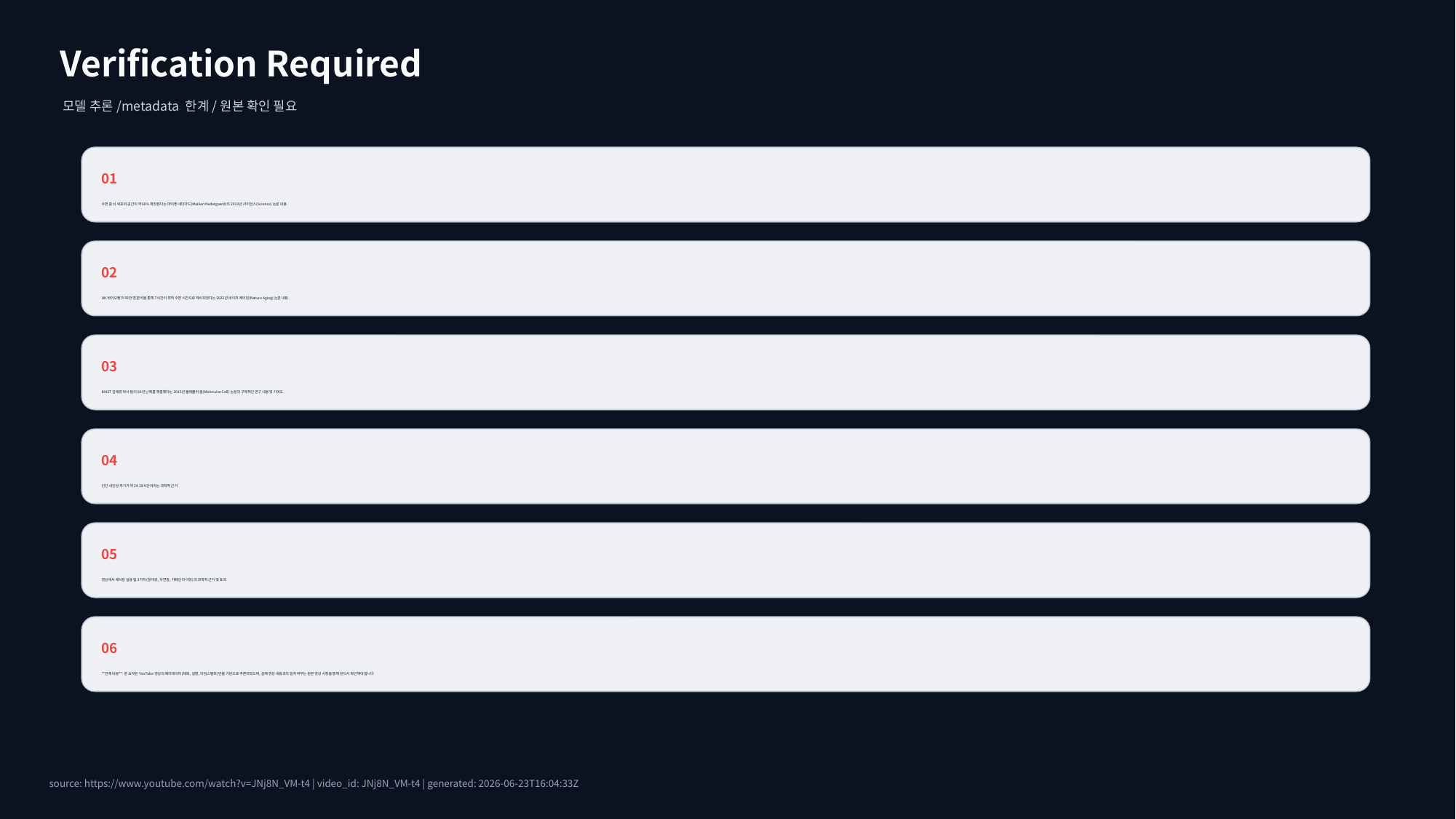

Verification Required
모델 추론/metadata 한계/원본 확인 필요

01
수면 중 뇌 세포외 공간이 약 60% 확장된다는 마이켄 네더가드(Maiken Nedergaard)의 2013년 사이언스(Science) 논문 내용.

02
UK 바이오뱅크 50만 명 분석을 통해 7시간이 최적 수면 시간으로 제시되었다는 2022년 네이처 에이징(Nature Aging) 논문 내용.

03
KAIST 김재경 박사 팀이 60년 난제를 해결했다는 2015년 몰레큘러 셀(Molecular Cell) 논문의 구체적인 연구 내용 및 기여도.

04
인간 내인성 주기가 약 24.18시간이라는 과학적 근거.

05
영상에서 제시된 실용 팁 3가지(청색광, 자연광, 카페인 타이밍)의 과학적 근거 및 효과.

06
**전체 내용**: 본 요약은 YouTube 영상의 메타데이터(제목, 설명, 타임스탬프)만을 기반으로 추론되었으며, 실제 영상 내용과의 일치 여부는 원본 영상 시청을 통해 반드시 확인해야 합니다.
source: https://www.youtube.com/watch?v=JNj8N_VM-t4 | video_id: JNj8N_VM-t4 | generated: 2026-06-23T16:04:33Z